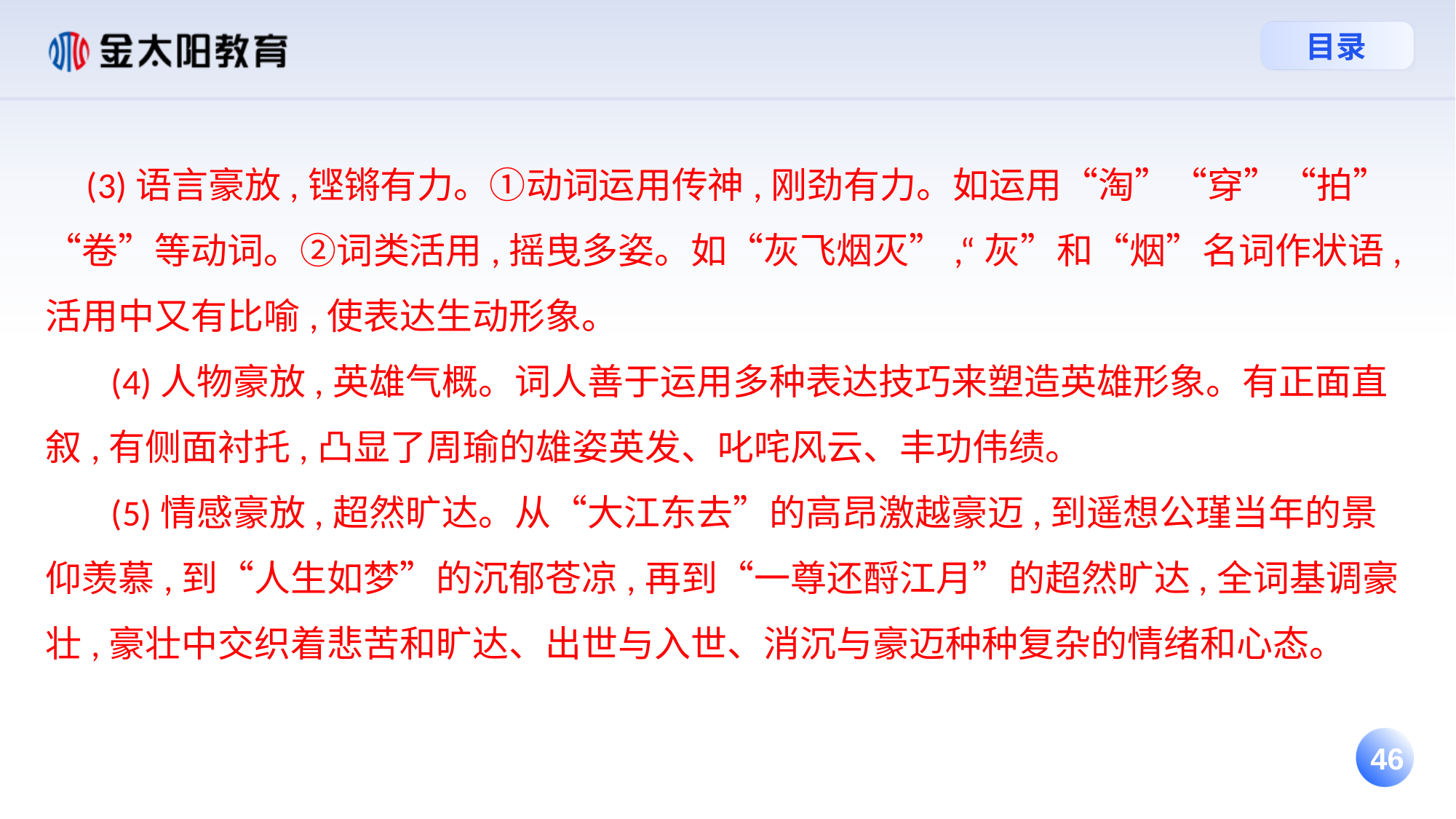

(3)语言豪放,铿锵有力。①动词运用传神,刚劲有力。如运用“淘”“穿”“拍”“卷”等动词。②词类活用,摇曳多姿。如“灰飞烟灭”,“灰”和“烟”名词作状语,活用中又有比喻,使表达生动形象。
        (4)人物豪放,英雄气概。词人善于运用多种表达技巧来塑造英雄形象。有正面直叙,有侧面衬托,凸显了周瑜的雄姿英发、叱咤风云、丰功伟绩。
        (5)情感豪放,超然旷达。从“大江东去”的高昂激越豪迈,到遥想公瑾当年的景仰羡慕,到“人生如梦”的沉郁苍凉,再到“一尊还酹江月”的超然旷达,全词基调豪壮,豪壮中交织着悲苦和旷达、出世与入世、消沉与豪迈种种复杂的情绪和心态。